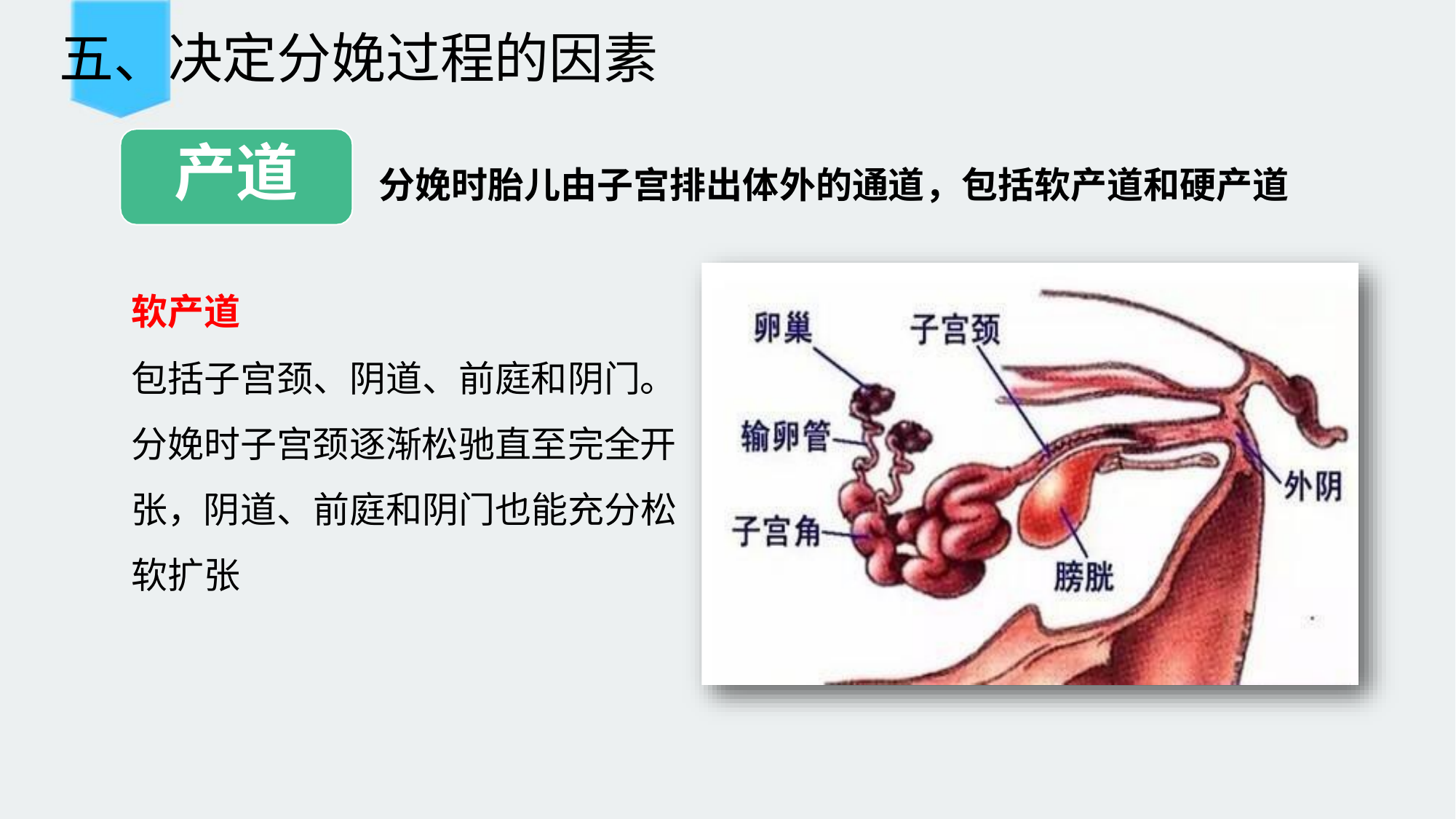

# 五、决定分娩过程的因素

产道
分娩时胎儿由子宫排出体外的通道，包括软产道和硬产道

软产道
包括子宫颈、阴道、前庭和阴门。分娩时子宫颈逐渐松驰直至完全开张，阴道、前庭和阴门也能充分松软扩张